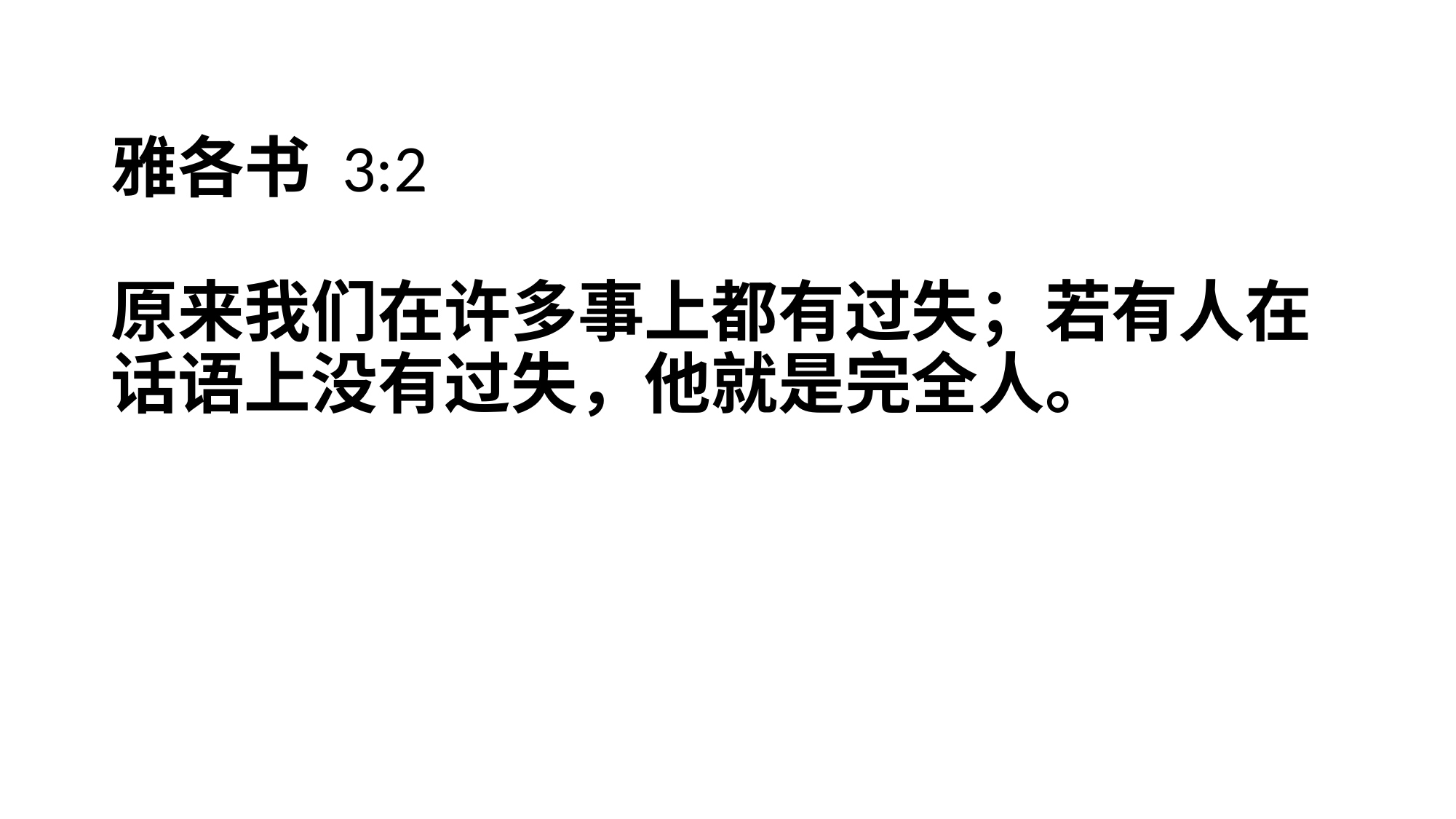

# 雅各书 3:2 原来我们在许多事上都有过失；若有人在话语上没有过失，他就是完全人。